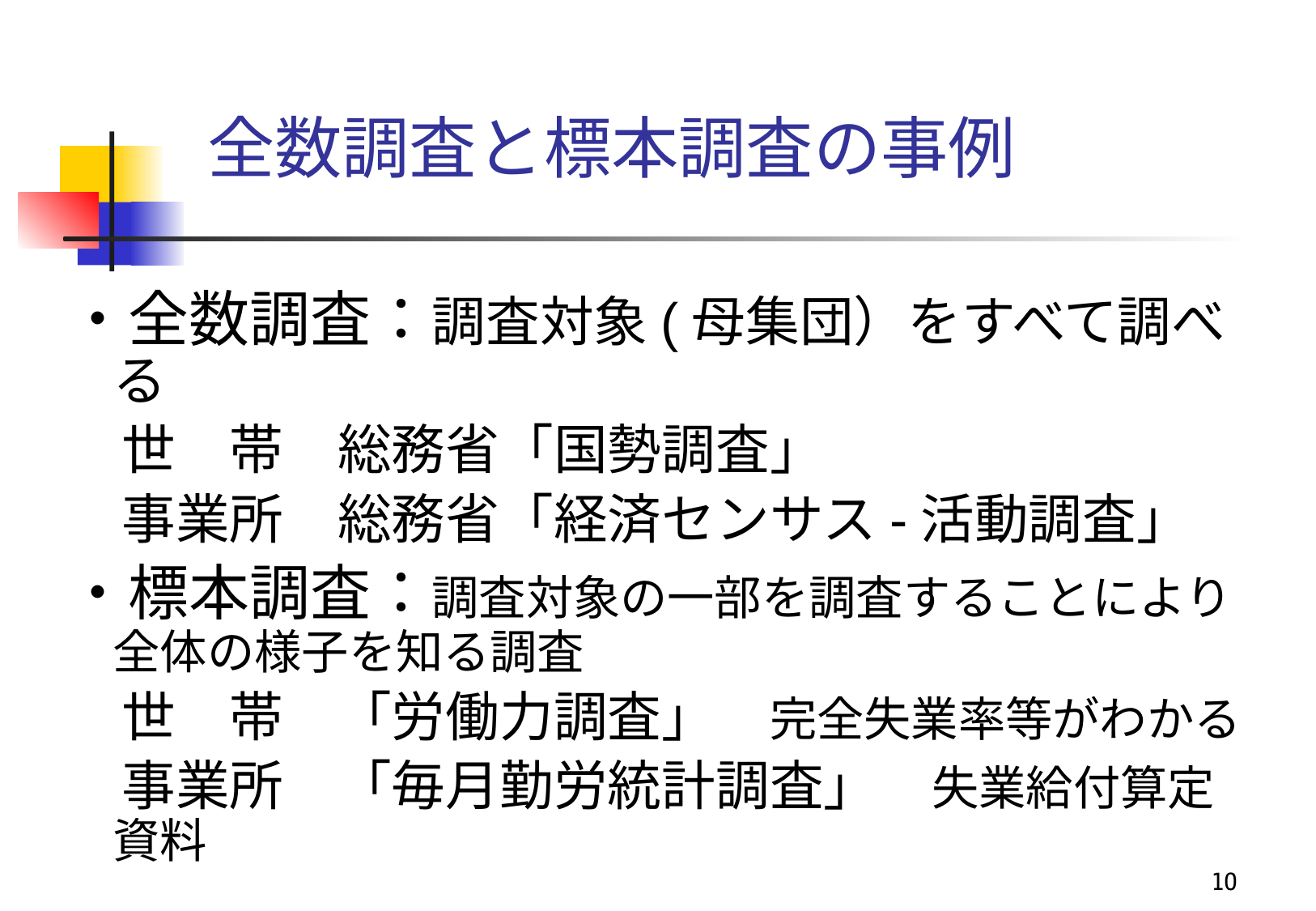

# 全数調査と標本調査の事例
・全数調査：調査対象(母集団）をすべて調べる
　世　帯　総務省「国勢調査」
　事業所　総務省「経済センサス-活動調査」
・標本調査：調査対象の一部を調査することにより全体の様子を知る調査
　世　帯　「労働力調査」　完全失業率等がわかる
　事業所　「毎月勤労統計調査」　失業給付算定資料

10